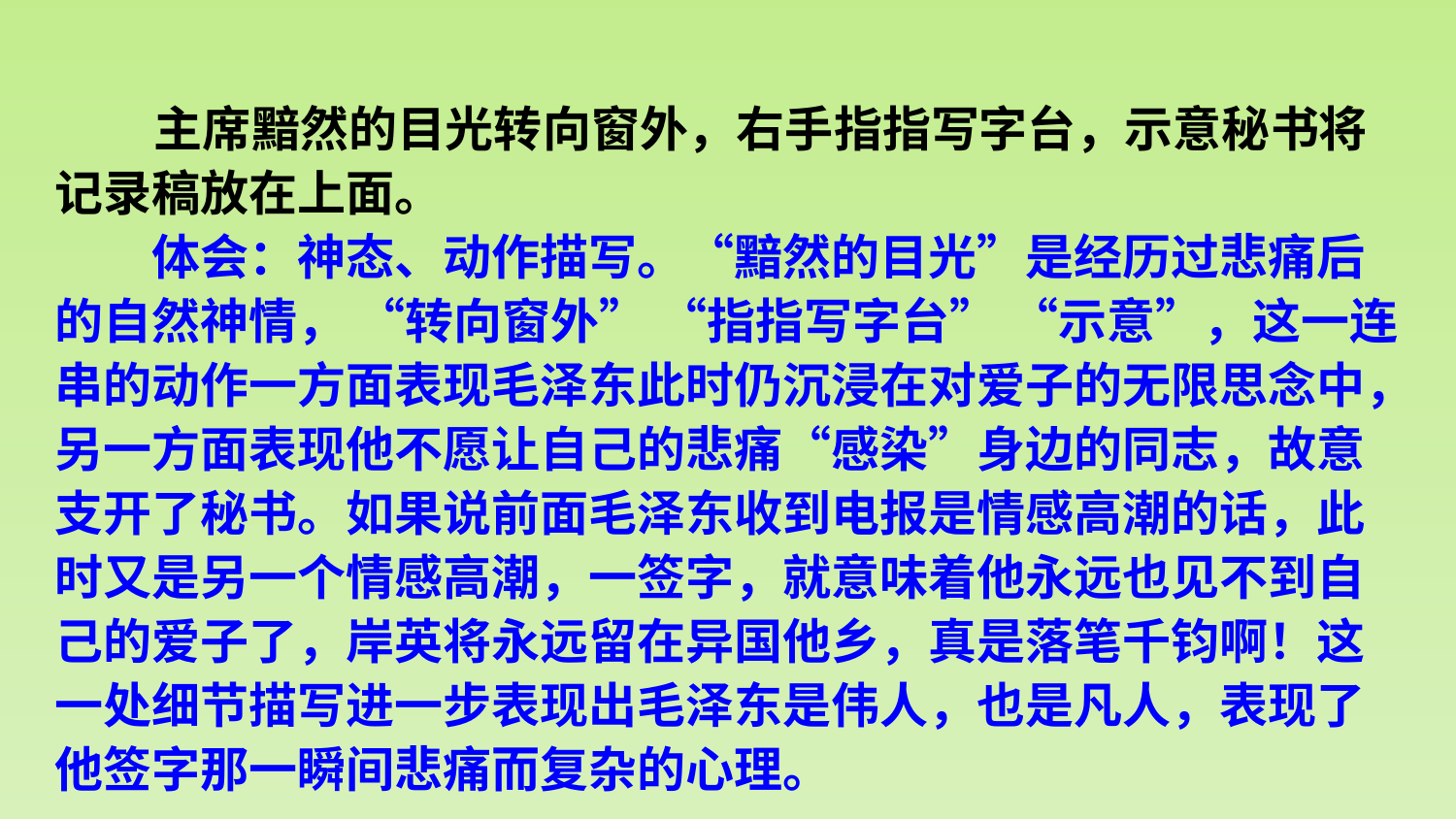

主席黯然的目光转向窗外，右手指指写字台，示意秘书将记录稿放在上面。
体会：神态、动作描写。“黯然的目光”是经历过悲痛后的自然神情， “转向窗外” “指指写字台” “示意”，这一连串的动作一方面表现毛泽东此时仍沉浸在对爱子的无限思念中，另一方面表现他不愿让自己的悲痛“感染”身边的同志，故意支开了秘书。如果说前面毛泽东收到电报是情感高潮的话，此时又是另一个情感高潮，一签字，就意味着他永远也见不到自己的爱子了，岸英将永远留在异国他乡，真是落笔千钧啊！这一处细节描写进一步表现出毛泽东是伟人，也是凡人，表现了他签字那一瞬间悲痛而复杂的心理。